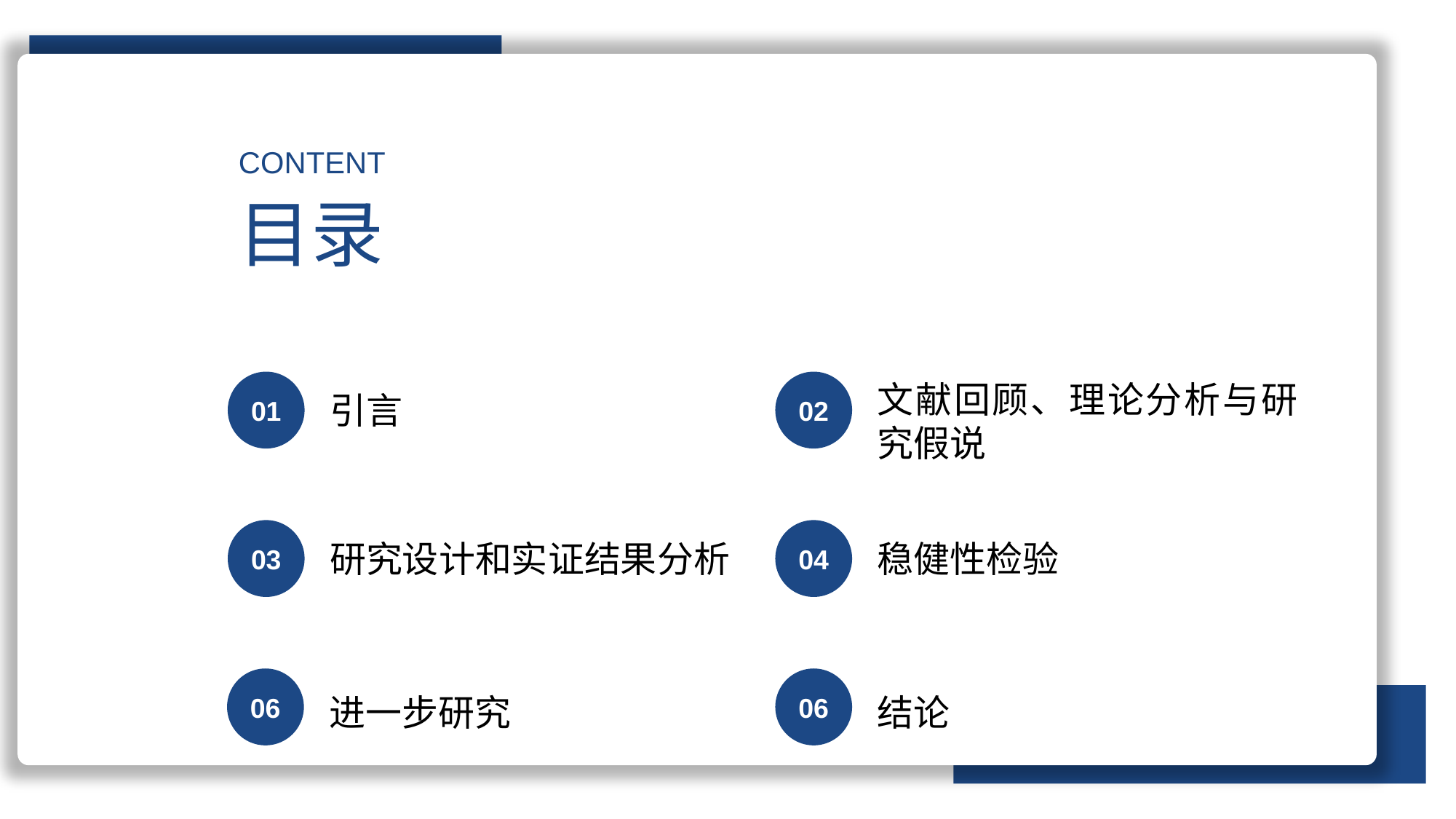

CONTENT
目录
01
02
文献回顾、理论分析与研究假说
引言
03
04
稳健性检验
研究设计和实证结果分析
06
06
进一步研究
结论